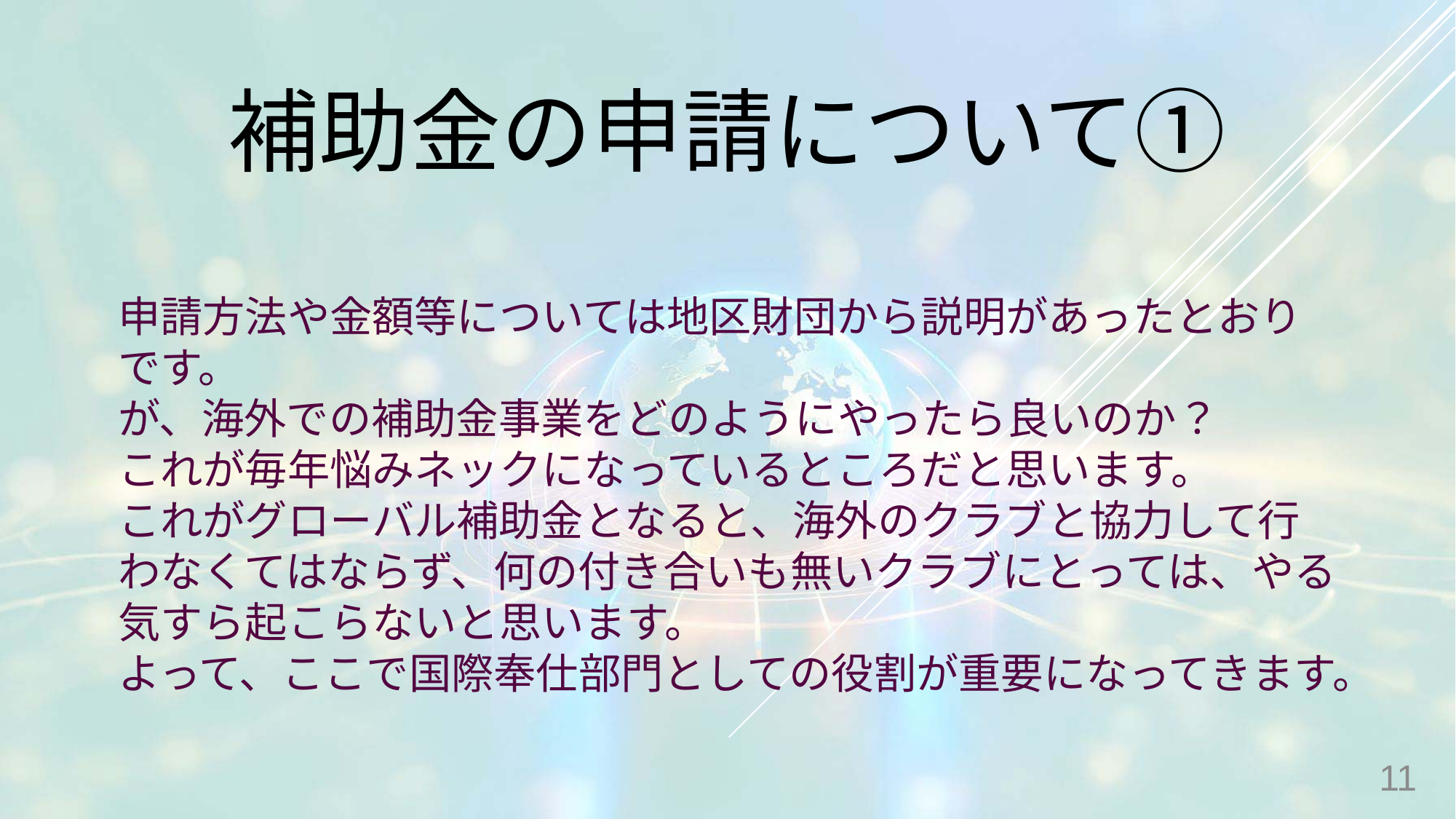

補助金の申請について①
申請方法や金額等については地区財団から説明があったとおりです。
が、海外での補助金事業をどのようにやったら良いのか？
これが毎年悩みネックになっているところだと思います。
これがグローバル補助金となると、海外のクラブと協力して行わなくてはならず、何の付き合いも無いクラブにとっては、やる気すら起こらないと思います。
よって、ここで国際奉仕部門としての役割が重要になってきます。

11